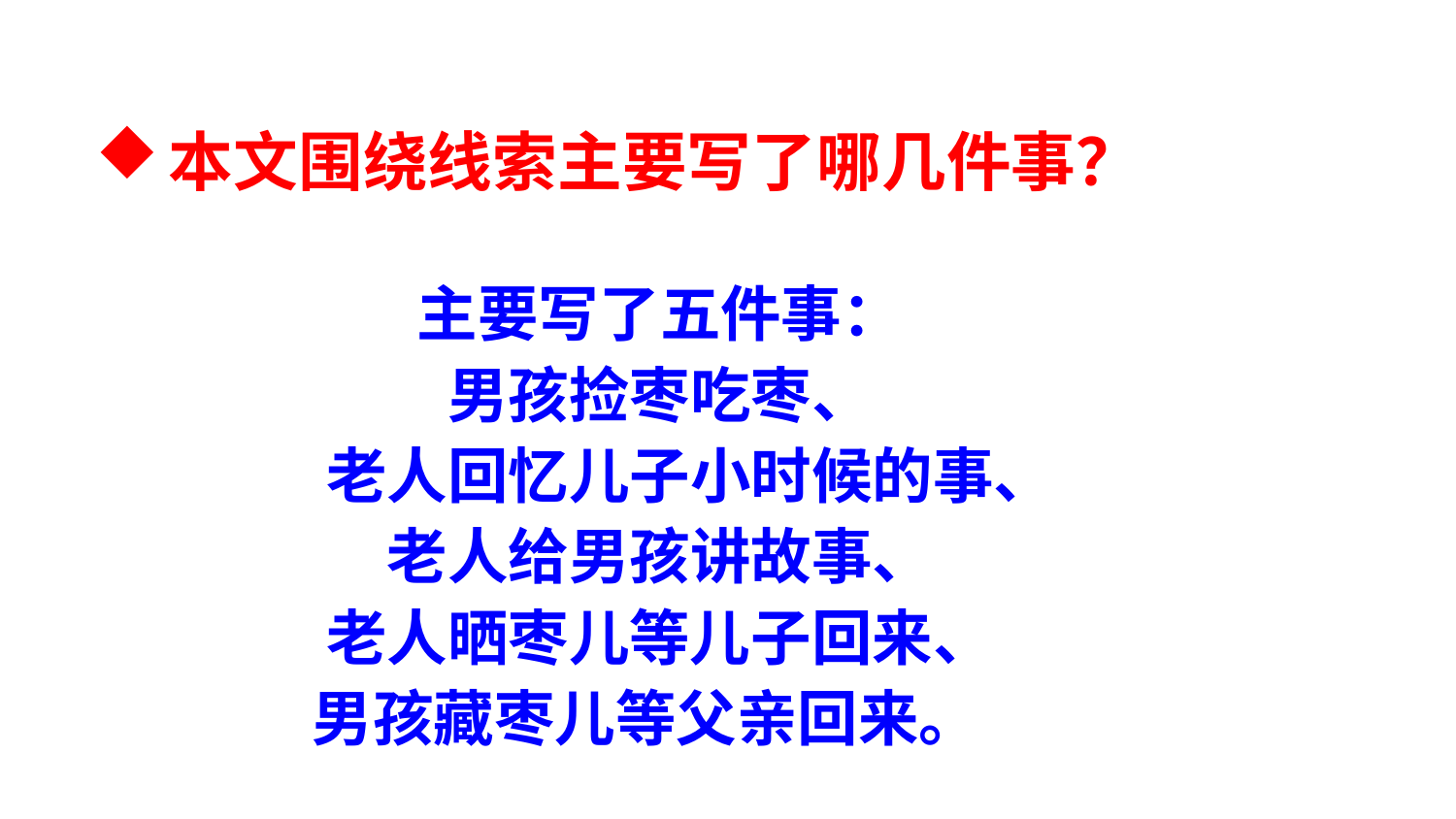

本文围绕线索主要写了哪几件事？
主要写了五件事：
男孩捡枣吃枣、
老人回忆儿子小时候的事、
老人给男孩讲故事、
老人晒枣儿等儿子回来、
男孩藏枣儿等父亲回来。